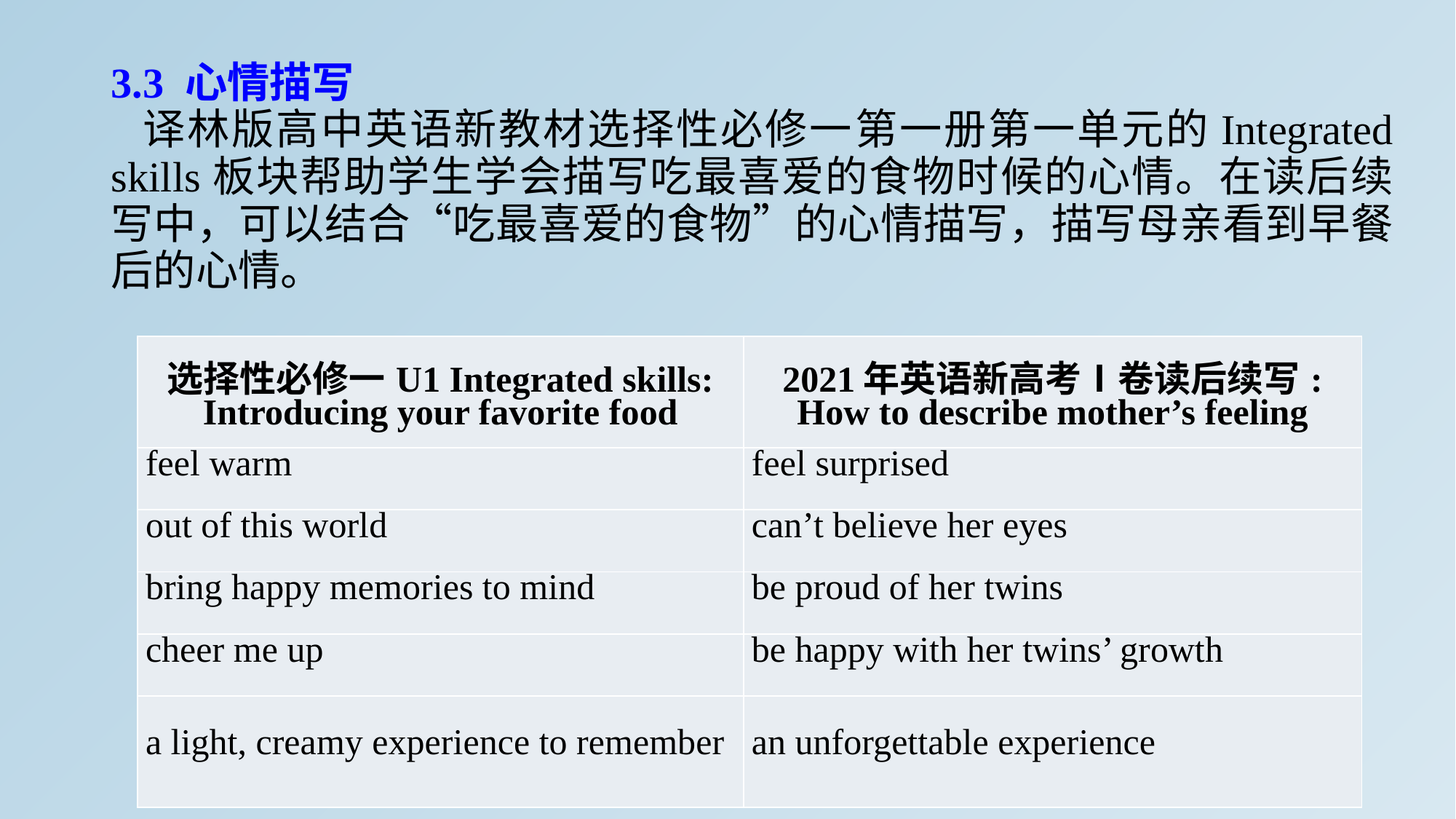

3.3 心情描写
译林版高中英语新教材选择性必修一第一册第一单元的Integrated skills板块帮助学生学会描写吃最喜爱的食物时候的心情。在读后续写中，可以结合“吃最喜爱的食物”的心情描写，描写母亲看到早餐后的心情。
| 选择性必修一U1 Integrated skills: Introducing your favorite food | 2021年英语新高考Ⅰ卷读后续写: How to describe mother’s feeling |
| --- | --- |
| feel warm | feel surprised |
| out of this world | can’t believe her eyes |
| bring happy memories to mind | be proud of her twins |
| cheer me up | be happy with her twins’ growth |
| a light, creamy experience to remember | an unforgettable experience |